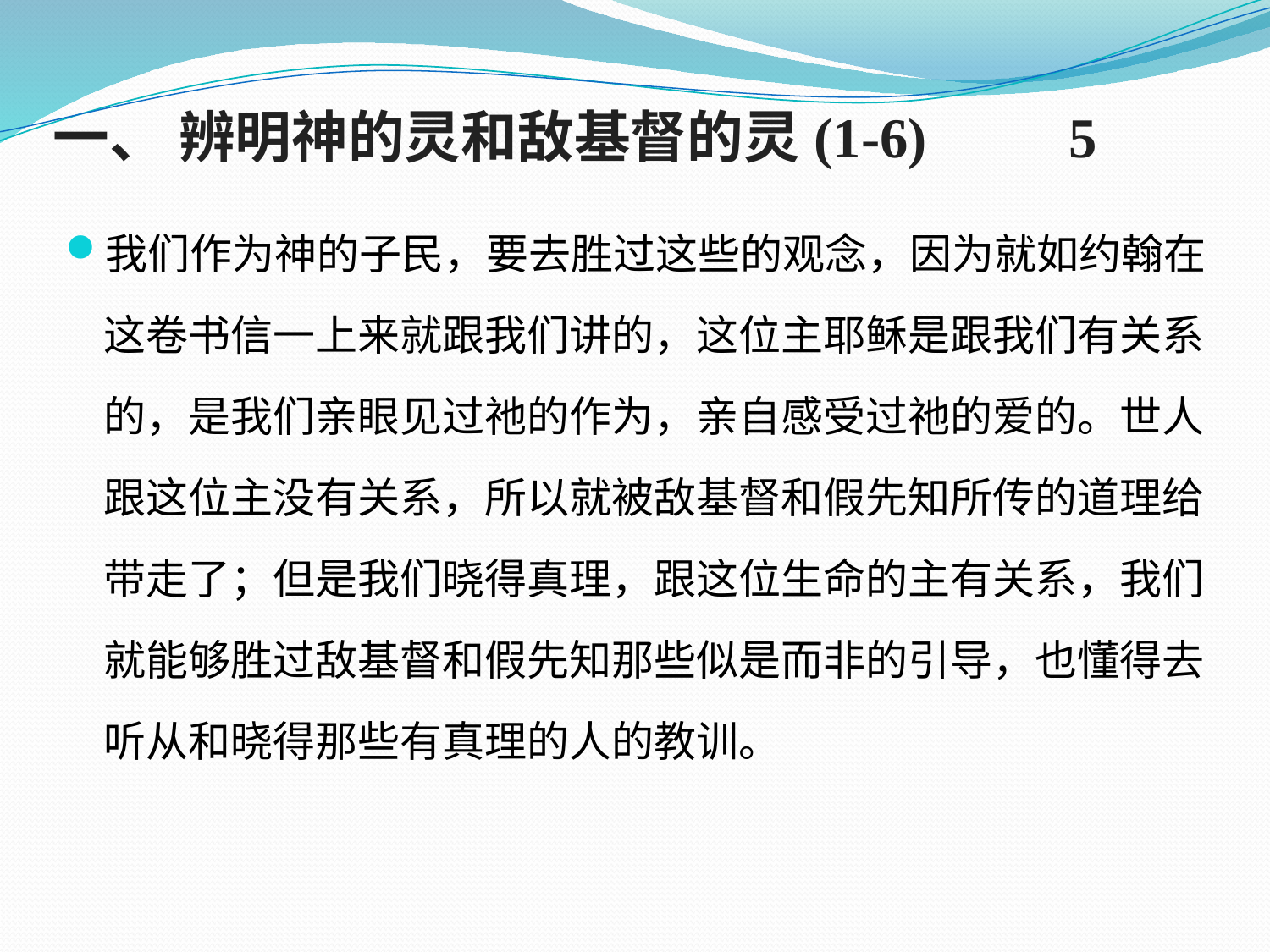

# 一、 辨明神的灵和敌基督的灵(1-6)          5
我们作为神的子民，要去胜过这些的观念，因为就如约翰在这卷书信一上来就跟我们讲的，这位主耶稣是跟我们有关系的，是我们亲眼见过祂的作为，亲自感受过祂的爱的。世人跟这位主没有关系，所以就被敌基督和假先知所传的道理给带走了；但是我们晓得真理，跟这位生命的主有关系，我们就能够胜过敌基督和假先知那些似是而非的引导，也懂得去听从和晓得那些有真理的人的教训。